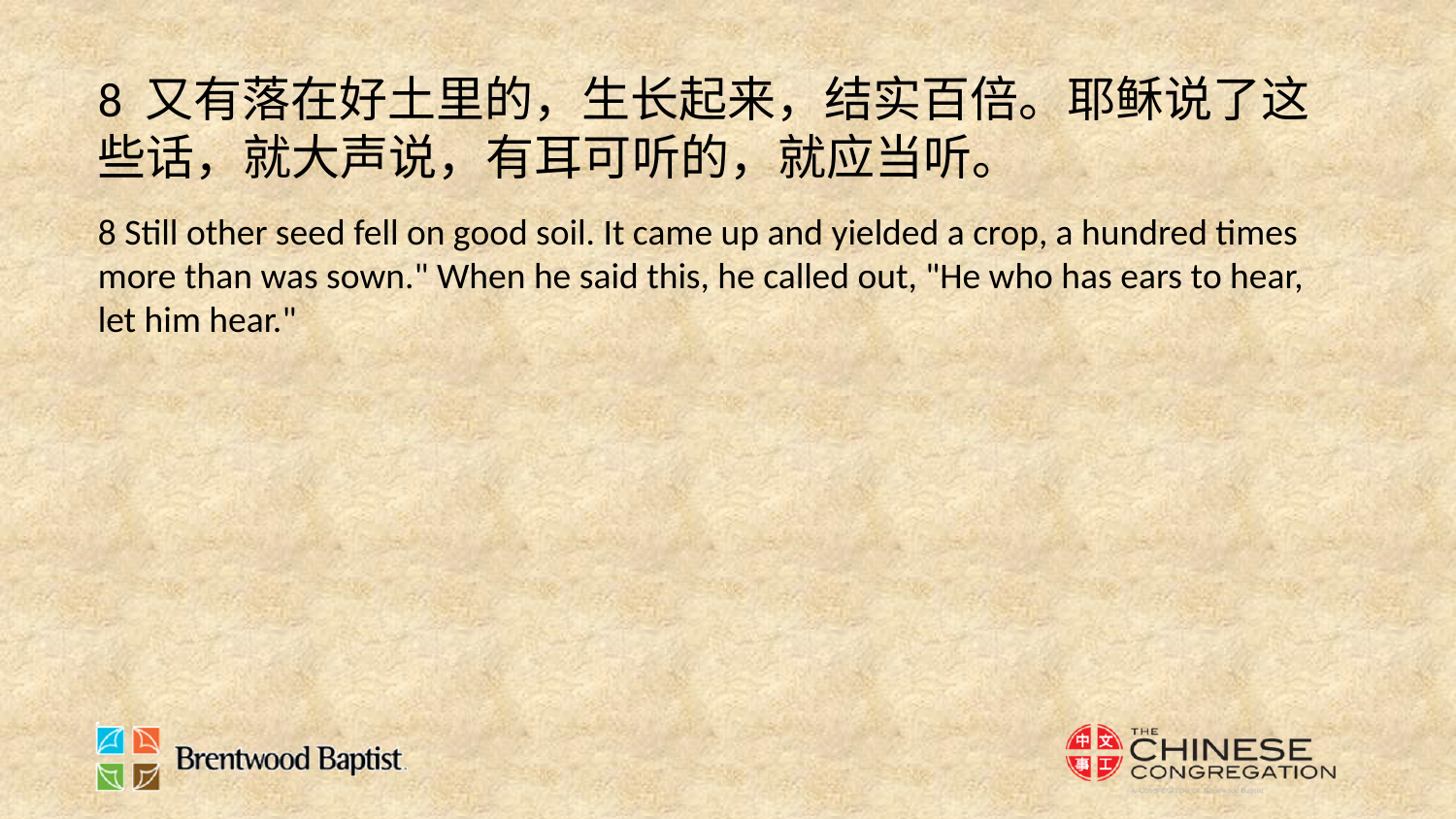

8 又有落在好土里的，生长起来，结实百倍。耶稣说了这些话，就大声说，有耳可听的，就应当听。

8 Still other seed fell on good soil. It came up and yielded a crop, a hundred times more than was sown." When he said this, he called out, "He who has ears to hear, let him hear."